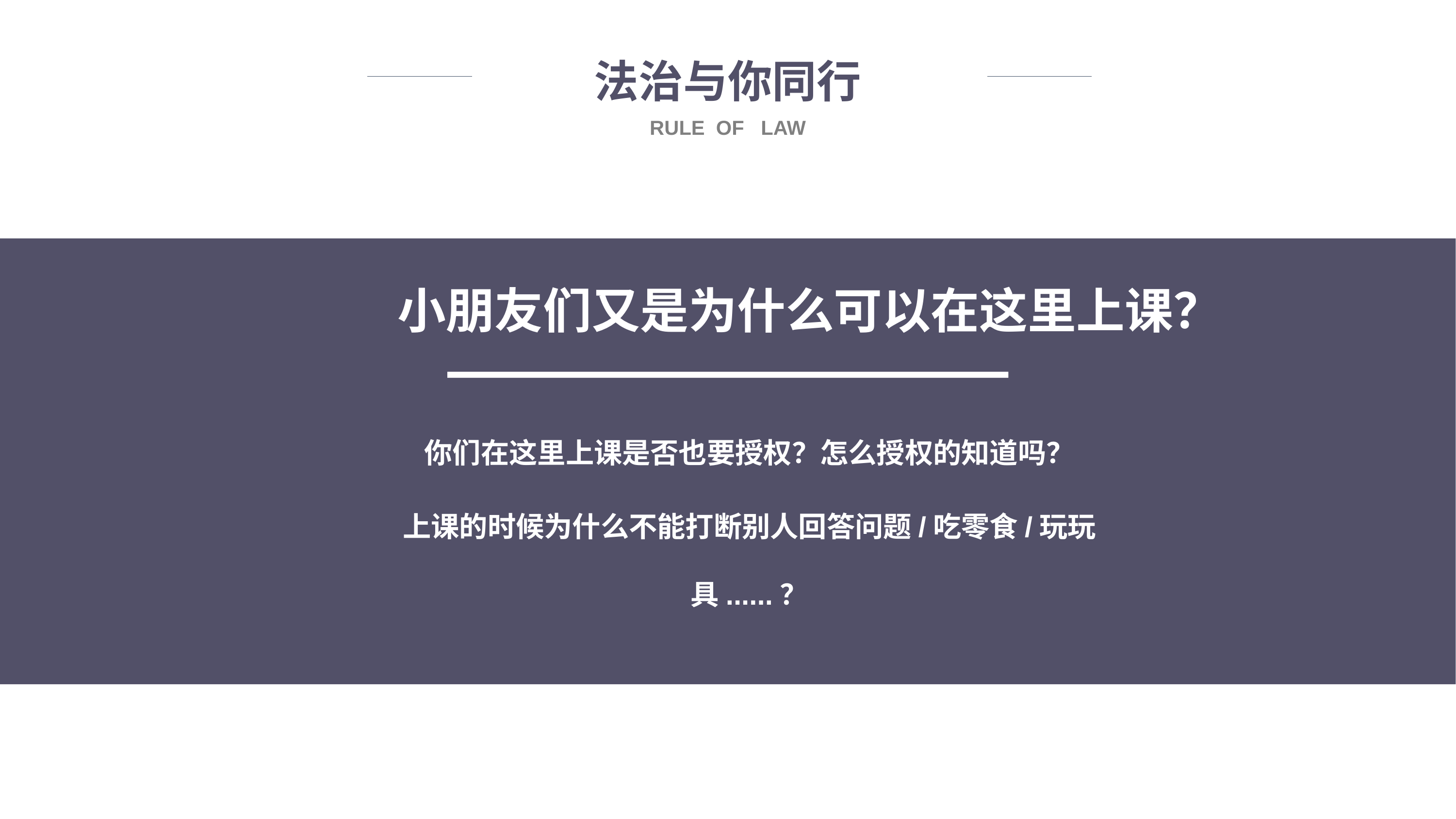

法治与你同行
RULE  OF   LAW

小朋友们又是为什么可以在这里上课？

你们在这里上课是否也要授权？怎么授权的知道吗？
上课的时候为什么不能打断别人回答问题/吃零食/玩玩具......？